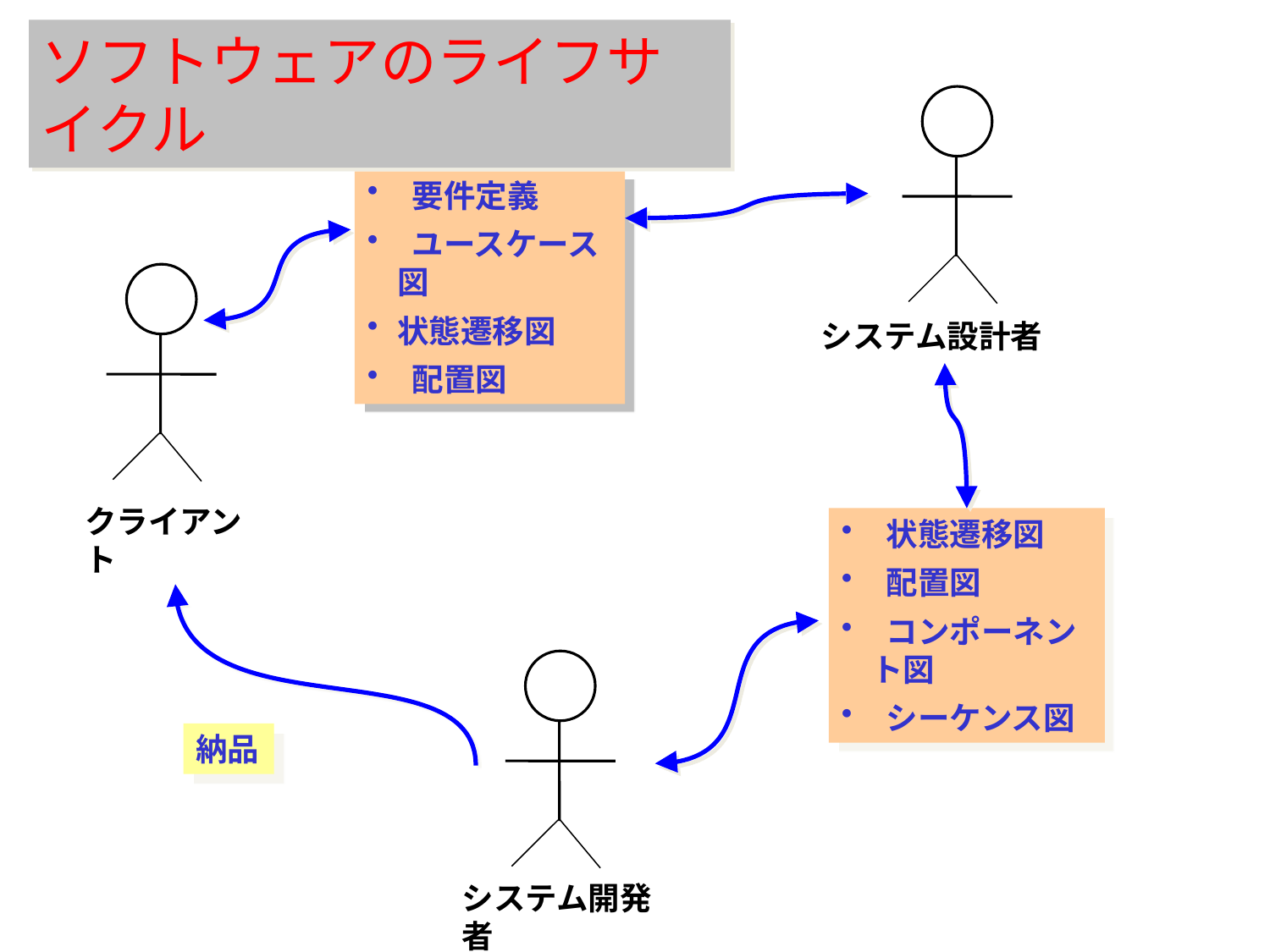

ソフトウェアのライフサイクル

 要件定義
 ユースケース図
状態遷移図
 配置図

システム設計者
クライアント
 状態遷移図
 配置図
 コンポーネント図
 シーケンス図

納品
システム開発者